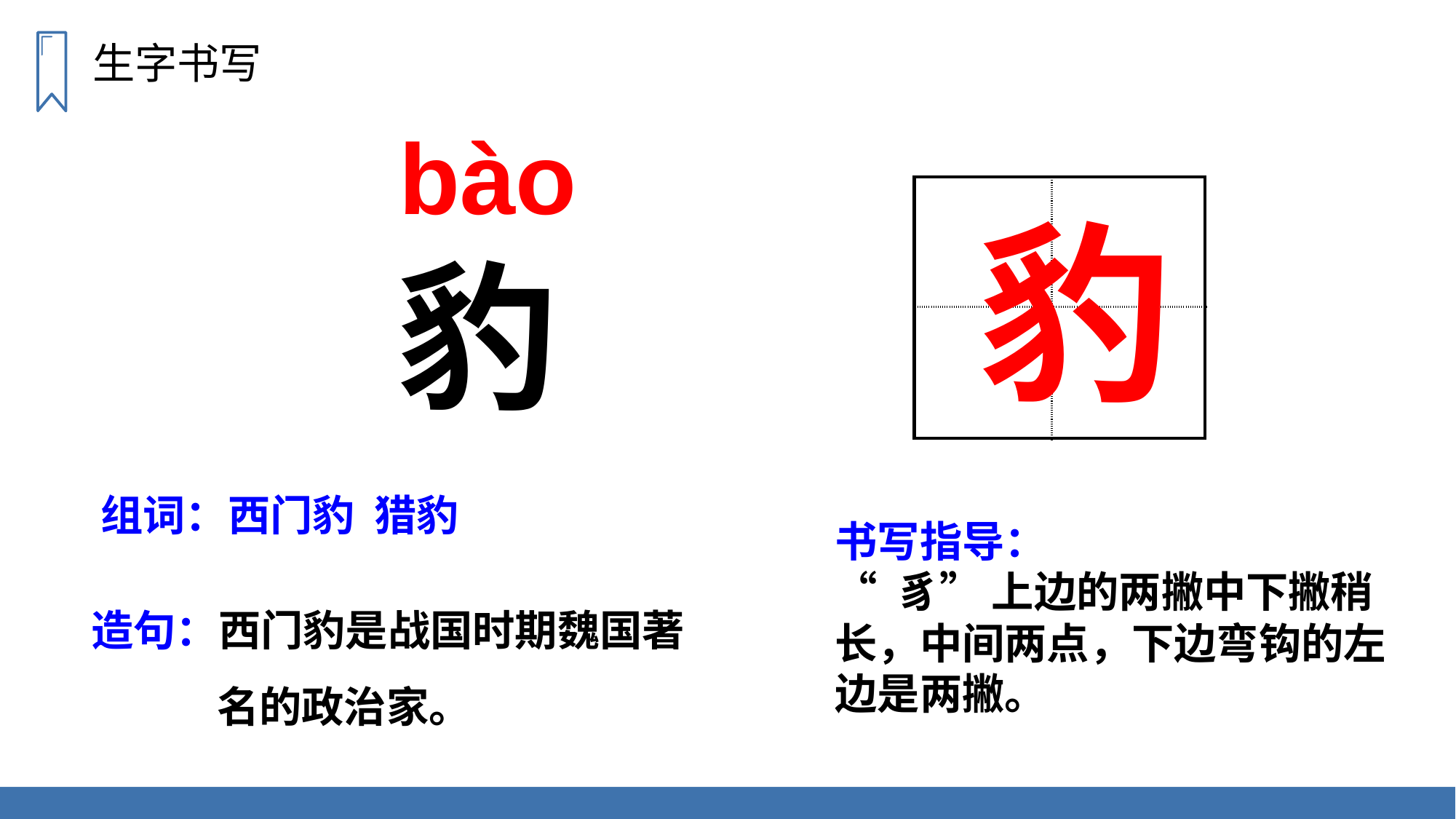

生字书写
bào
|  |  |
| --- | --- |
|  |  |
豹
豹
组词：西门豹  猎豹
书写指导：
“ 豸” 上边的两撇中下撇稍长，中间两点，下边弯钩的左边是两撇。
造句：西门豹是战国时期魏国著
            名的政治家。